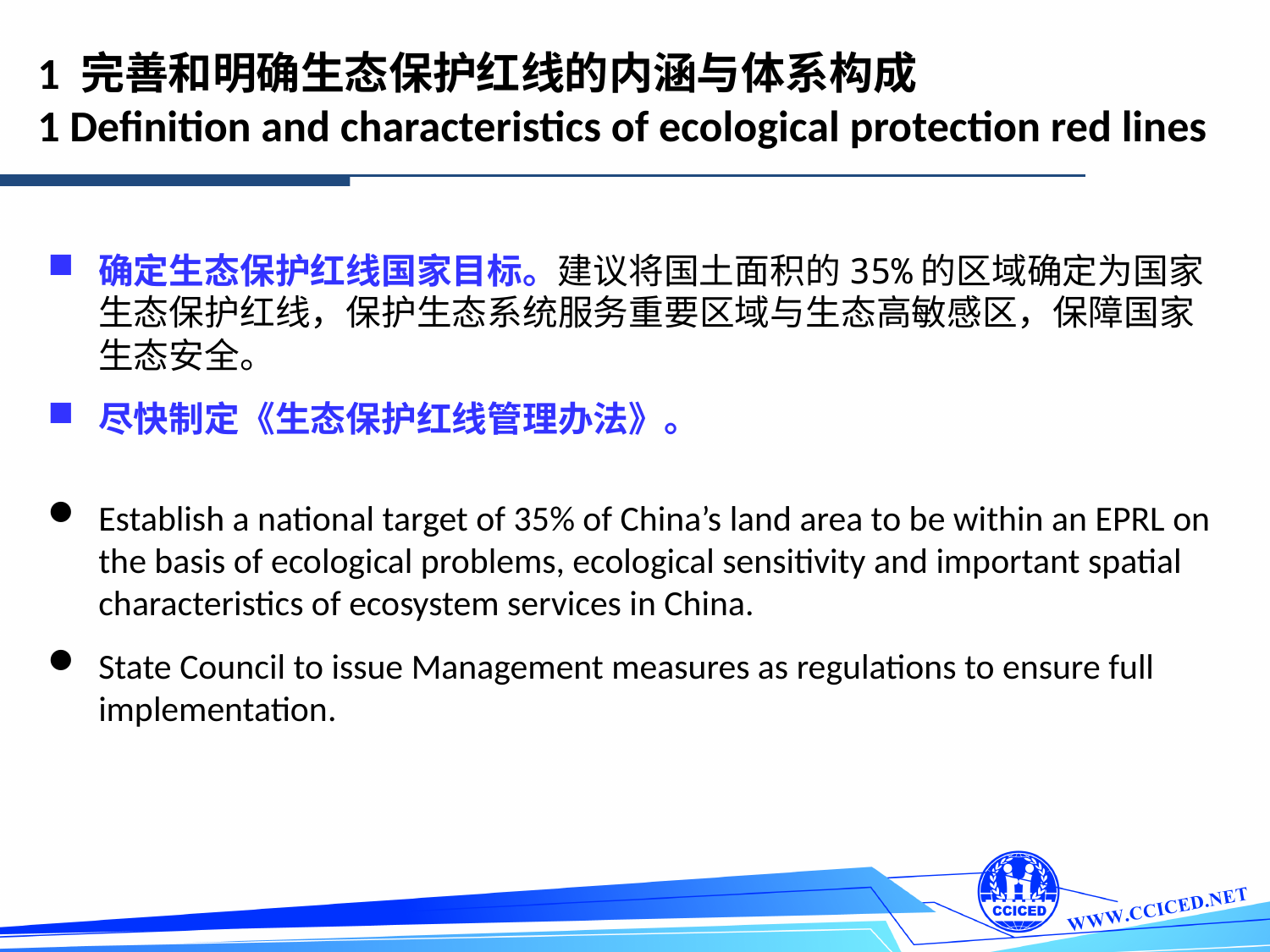

1 完善和明确生态保护红线的内涵与体系构成
1 Definition and characteristics of ecological protection red lines
确定生态保护红线国家目标。建议将国土面积的35%的区域确定为国家生态保护红线，保护生态系统服务重要区域与生态高敏感区，保障国家生态安全。
尽快制定《生态保护红线管理办法》。
Establish a national target of 35% of China’s land area to be within an EPRL on the basis of ecological problems, ecological sensitivity and important spatial characteristics of ecosystem services in China.
State Council to issue Management measures as regulations to ensure full implementation.